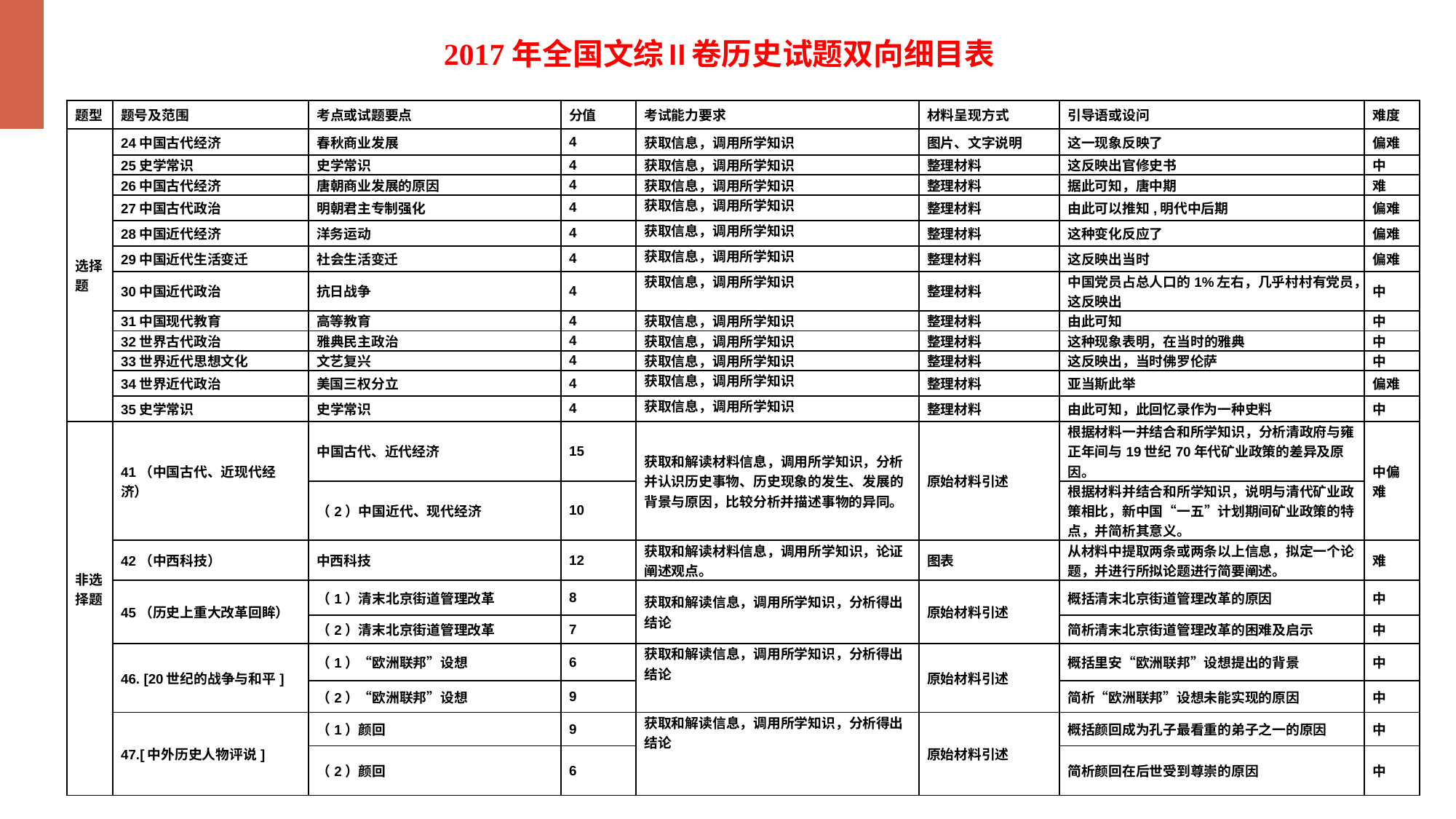

2017年全国文综Ⅱ卷历史试题双向细目表
| 题型 | 题号及范围 | 考点或试题要点 | 分值 | 考试能力要求 | 材料呈现方式 | 引导语或设问 | 难度 |
| --- | --- | --- | --- | --- | --- | --- | --- |
| 选择题 | 24中国古代经济 | 春秋商业发展 | 4 | 获取信息，调用所学知识 | 图片、文字说明 | 这一现象反映了 | 偏难 |
|  | 25史学常识 | 史学常识 | 4 | 获取信息，调用所学知识 | 整理材料 | 这反映出官修史书 | 中 |
|  | 26中国古代经济 | 唐朝商业发展的原因 | 4 | 获取信息，调用所学知识 | 整理材料 | 据此可知，唐中期 | 难 |
|  | 27中国古代政治 | 明朝君主专制强化 | 4 | 获取信息，调用所学知识 | 整理材料 | 由此可以推知,明代中后期 | 偏难 |
|  | 28中国近代经济 | 洋务运动 | 4 | 获取信息，调用所学知识 | 整理材料 | 这种变化反应了 | 偏难 |
|  | 29中国近代生活变迁 | 社会生活变迁 | 4 | 获取信息，调用所学知识 | 整理材料 | 这反映出当时 | 偏难 |
|  | 30中国近代政治 | 抗日战争 | 4 | 获取信息，调用所学知识 | 整理材料 | 中国党员占总人口的1%左右，几乎村村有党员，这反映出 | 中 |
|  | 31中国现代教育 | 高等教育 | 4 | 获取信息，调用所学知识 | 整理材料 | 由此可知 | 中 |
|  | 32世界古代政治 | 雅典民主政治 | 4 | 获取信息，调用所学知识 | 整理材料 | 这种现象表明，在当时的雅典 | 中 |
|  | 33世界近代思想文化 | 文艺复兴 | 4 | 获取信息，调用所学知识 | 整理材料 | 这反映出，当时佛罗伦萨 | 中 |
|  | 34世界近代政治 | 美国三权分立 | 4 | 获取信息，调用所学知识 | 整理材料 | 亚当斯此举 | 偏难 |
|  | 35史学常识 | 史学常识 | 4 | 获取信息，调用所学知识 | 整理材料 | 由此可知，此回忆录作为一种史料 | 中 |
| 非选择题 | 41（中国古代、近现代经济） | 中国古代、近代经济 | 15 | 获取和解读材料信息，调用所学知识，分析并认识历史事物、历史现象的发生、发展的背景与原因，比较分析并描述事物的异同。 | 原始材料引述 | 根据材料一并结合和所学知识，分析清政府与雍正年间与19世纪70年代矿业政策的差异及原因。 | 中偏难 |
|  |  | （2）中国近代、现代经济 | 10 |  |  | 根据材料并结合和所学知识，说明与清代矿业政策相比，新中国“一五”计划期间矿业政策的特点，并简析其意义。 |  |
|  | 42（中西科技） | 中西科技 | 12 | 获取和解读材料信息，调用所学知识，论证阐述观点。 | 图表 | 从材料中提取两条或两条以上信息，拟定一个论题，并进行所拟论题进行简要阐述。 | 难 |
|  | 45（历史上重大改革回眸） | （1）清末北京街道管理改革 | 8 | 获取和解读信息，调用所学知识，分析得出结论 | 原始材料引述 | 概括清末北京街道管理改革的原因 | 中 |
|  |  | （2）清末北京街道管理改革 | 7 |  |  | 简析清末北京街道管理改革的困难及启示 | 中 |
|  | 46. [20世纪的战争与和平] | （1）“欧洲联邦”设想 | 6 | 获取和解读信息，调用所学知识，分析得出结论 | 原始材料引述 | 概括里安“欧洲联邦”设想提出的背景 | 中 |
|  |  | （2）“欧洲联邦”设想 | 9 |  |  | 简析“欧洲联邦”设想未能实现的原因 | 中 |
|  | 47.[中外历史人物评说] | （1）颜回 | 9 | 获取和解读信息，调用所学知识，分析得出结论 | 原始材料引述 | 概括颜回成为孔子最看重的弟子之一的原因 | 中 |
|  |  | （2）颜回 | 6 |  |  | 简析颜回在后世受到尊崇的原因 | 中 |